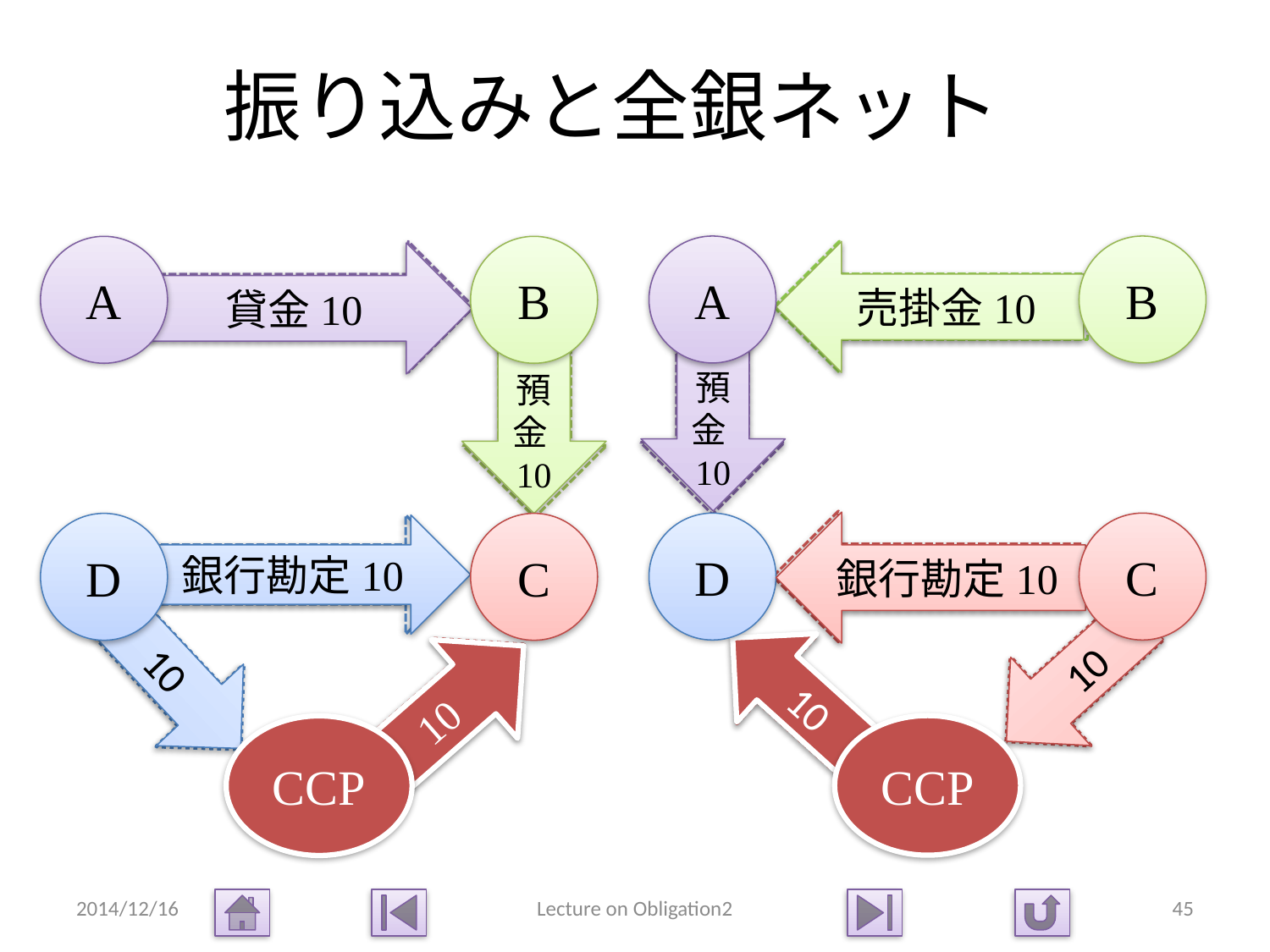

# 振り込みと全銀ネット
A
B
A
B
売掛金0
貸金0
売掛金10
貸金10

預金10

預金10

預金
0

預金
0
銀行勘定0
銀行勘定10
D
C
D
C
銀行勘定0
銀行勘定10
10
0
10
0
10
0
0
10
CCP
CCP
2014/12/16
Lecture on Obligation2
45